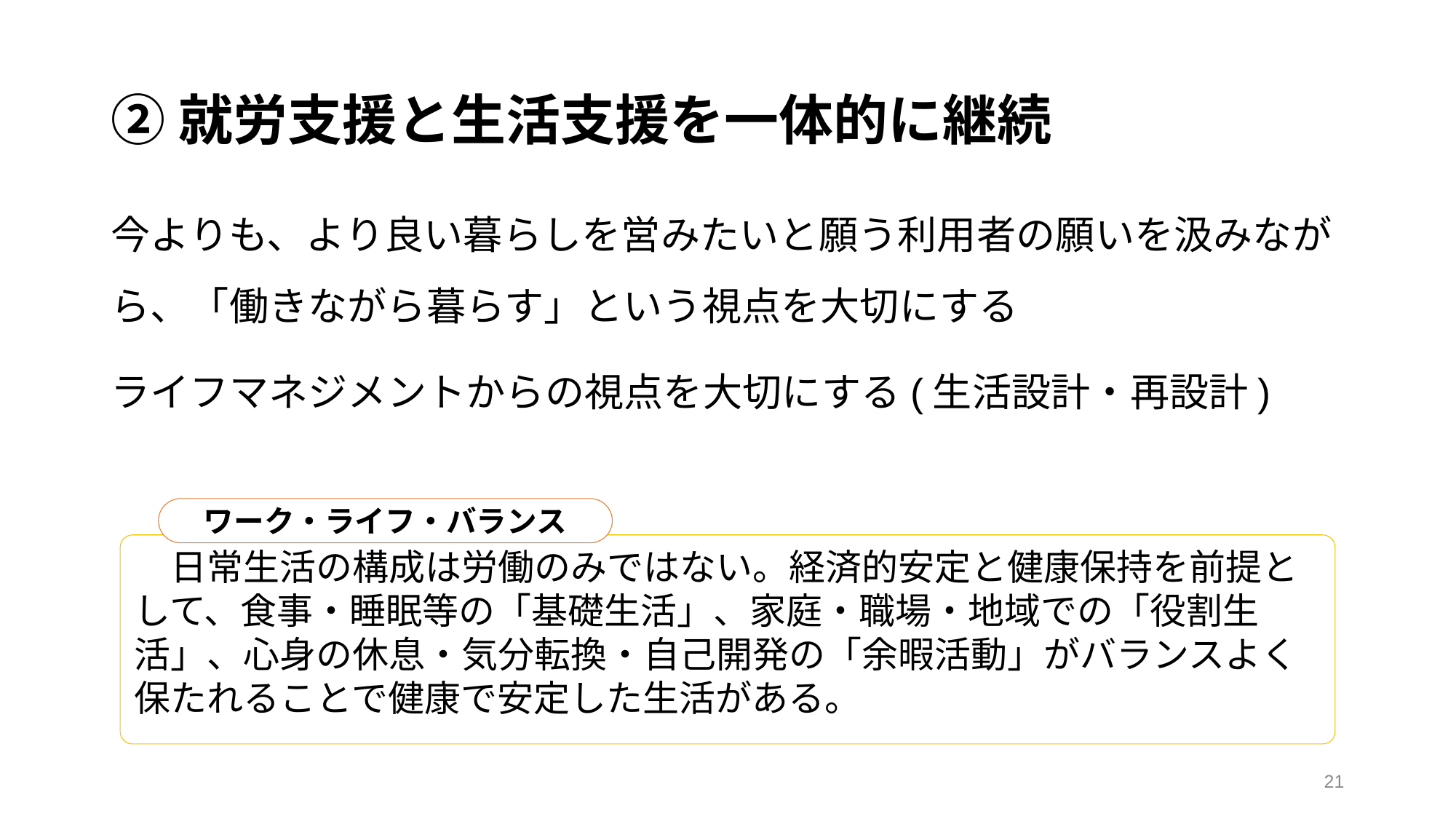

# ②就労支援と生活支援を一体的に継続
今よりも、より良い暮らしを営みたいと願う利用者の願いを汲みながら、「働きながら暮らす」という視点を大切にする
ライフマネジメントからの視点を大切にする(生活設計・再設計)

ワーク・ライフ・バランス
　日常生活の構成は労働のみではない。経済的安定と健康保持を前提として、食事・睡眠等の「基礎生活」、家庭・職場・地域での「役割生活」、心身の休息・気分転換・自己開発の「余暇活動」がバランスよく保たれることで健康で安定した生活がある。

21